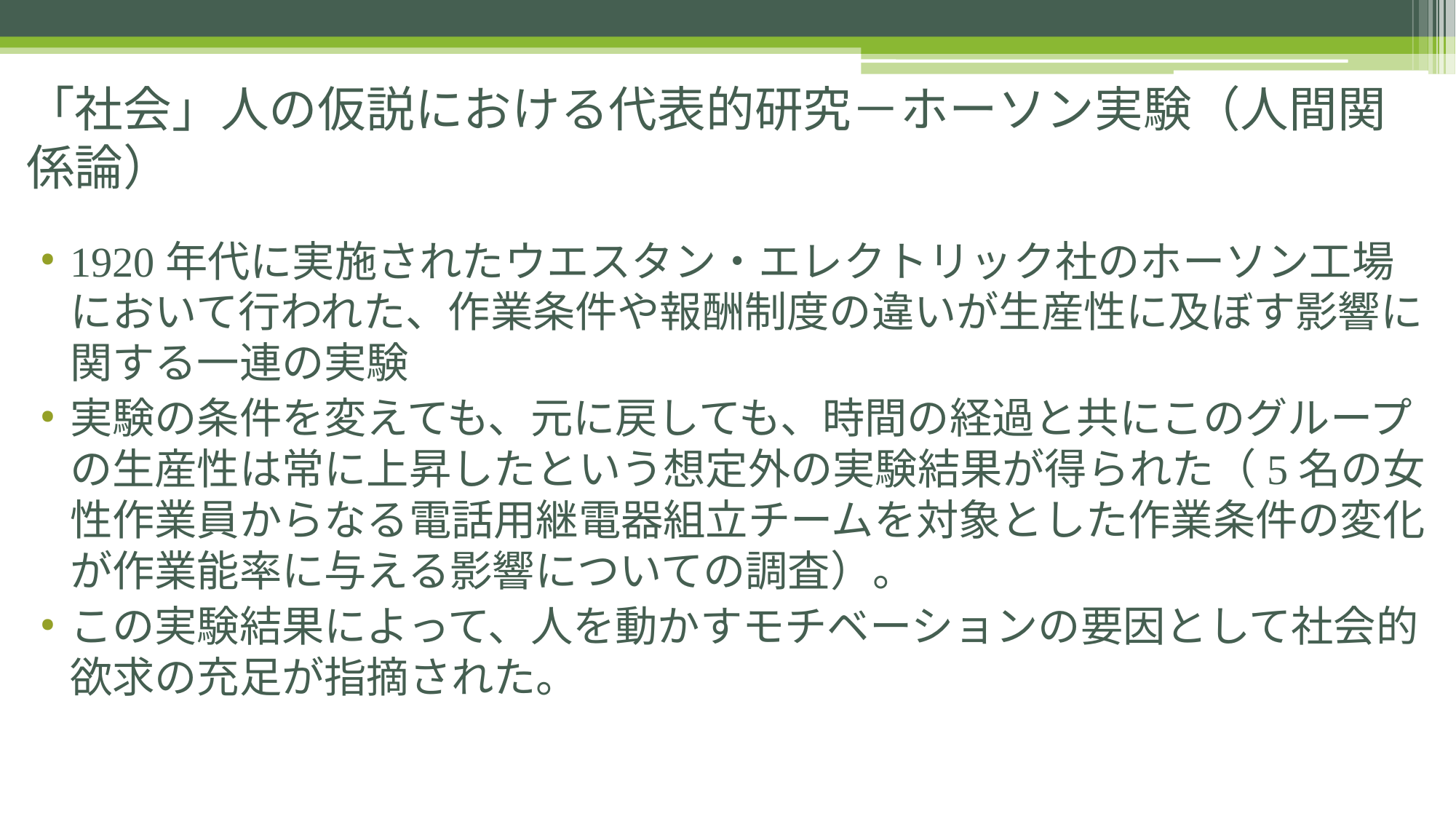

# 「社会」人の仮説における代表的研究－ホーソン実験（人間関係論）
1920年代に実施されたウエスタン・エレクトリック社のホーソン工場において行われた、作業条件や報酬制度の違いが生産性に及ぼす影響に関する一連の実験
実験の条件を変えても、元に戻しても、時間の経過と共にこのグループの生産性は常に上昇したという想定外の実験結果が得られた（5名の女性作業員からなる電話用継電器組立チームを対象とした作業条件の変化が作業能率に与える影響についての調査）。
この実験結果によって、人を動かすモチベーションの要因として社会的欲求の充足が指摘された。